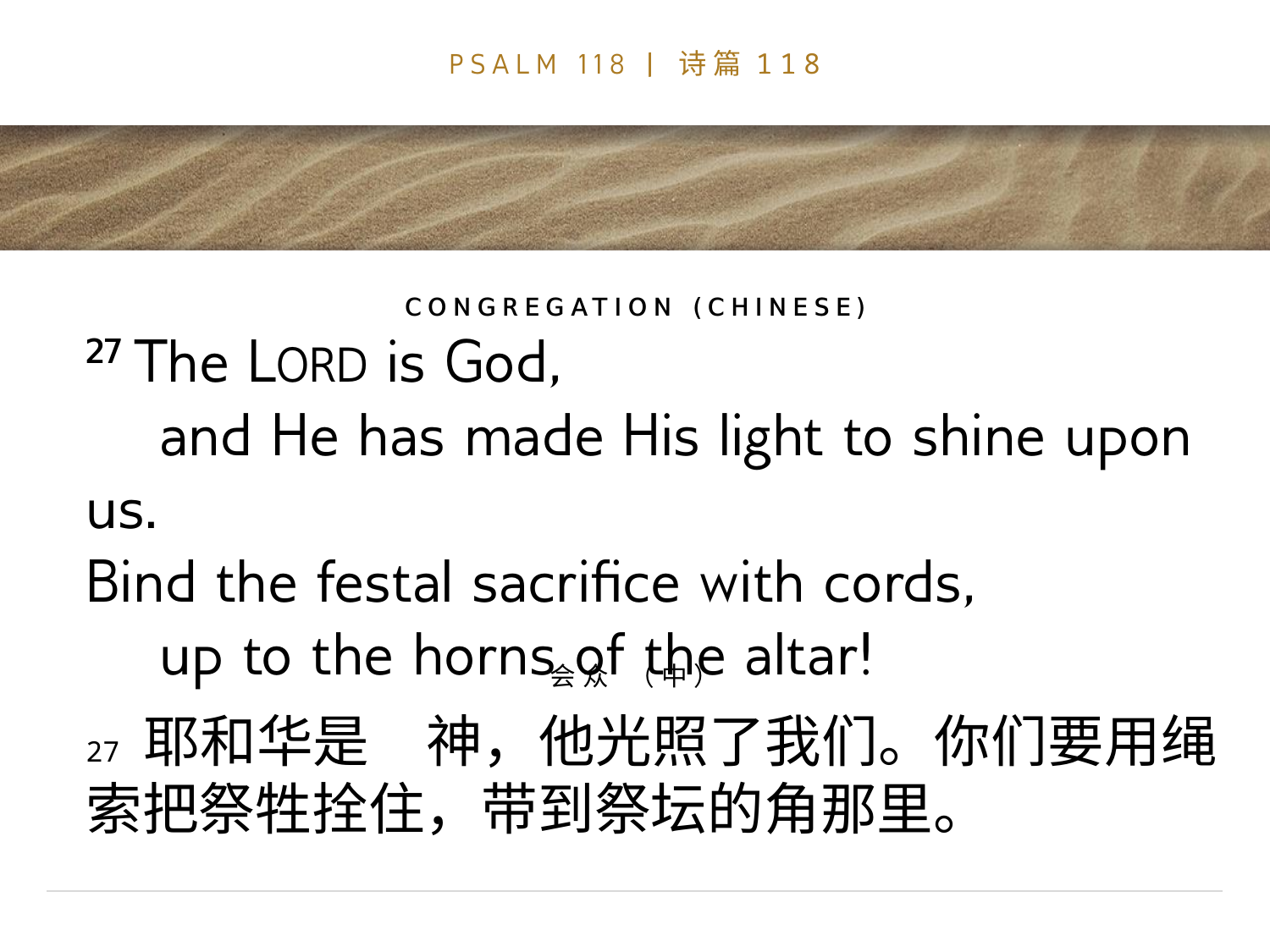

# PSALM 118 | 诗篇118
CONGREGATION (CHINESE)
27 The LORD is God,
    and He has made His light to shine upon us.
Bind the festal sacrifice with cords,
    up to the horns of the altar!

会众 （中）
27 耶和华是　神，他光照了我们。你们要用绳索把祭牲拴住，带到祭坛的角那里。